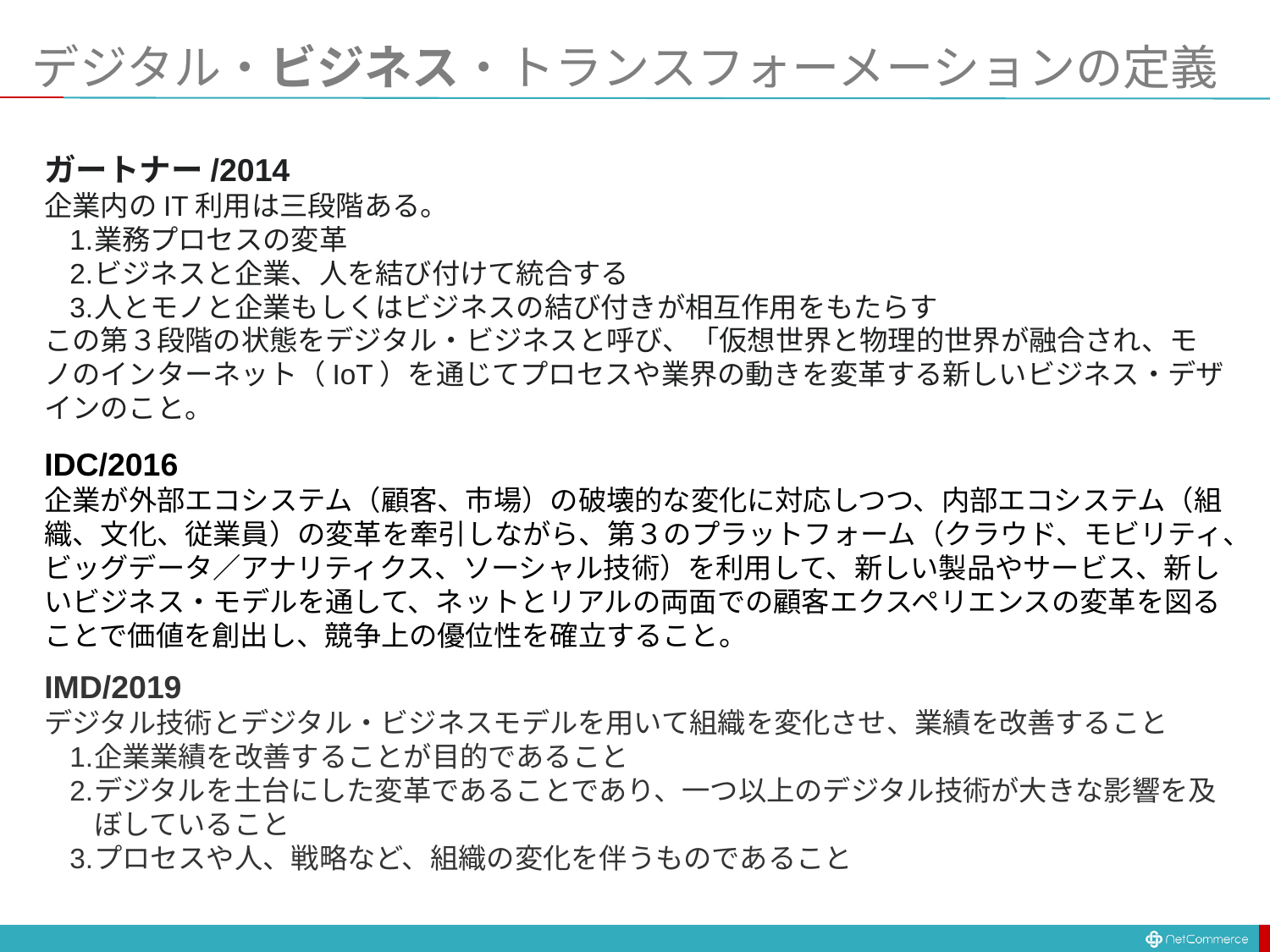

# デジタル・ビジネス・トランスフォーメーションの定義
ガートナー/2014
企業内のIT利用は三段階ある。
業務プロセスの変革
ビジネスと企業、人を結び付けて統合する
人とモノと企業もしくはビジネスの結び付きが相互作用をもたらす
この第３段階の状態をデジタル・ビジネスと呼び、「仮想世界と物理的世界が融合され、モノのインターネット（IoT）を通じてプロセスや業界の動きを変革する新しいビジネス・デザインのこと。
IDC/2016
企業が外部エコシステム（顧客、市場）の破壊的な変化に対応しつつ、内部エコシステム（組織、文化、従業員）の変革を牽引しながら、第３のプラットフォーム（クラウド、モビリティ、ビッグデータ／アナリティクス、ソーシャル技術）を利用して、新しい製品やサービス、新しいビジネス・モデルを通して、ネットとリアルの両面での顧客エクスペリエンスの変革を図ることで価値を創出し、競争上の優位性を確立すること。
IMD/2019
デジタル技術とデジタル・ビジネスモデルを用いて組織を変化させ、業績を改善すること
企業業績を改善することが目的であること
デジタルを土台にした変革であることであり、一つ以上のデジタル技術が大きな影響を及ぼしていること
プロセスや人、戦略など、組織の変化を伴うものであること